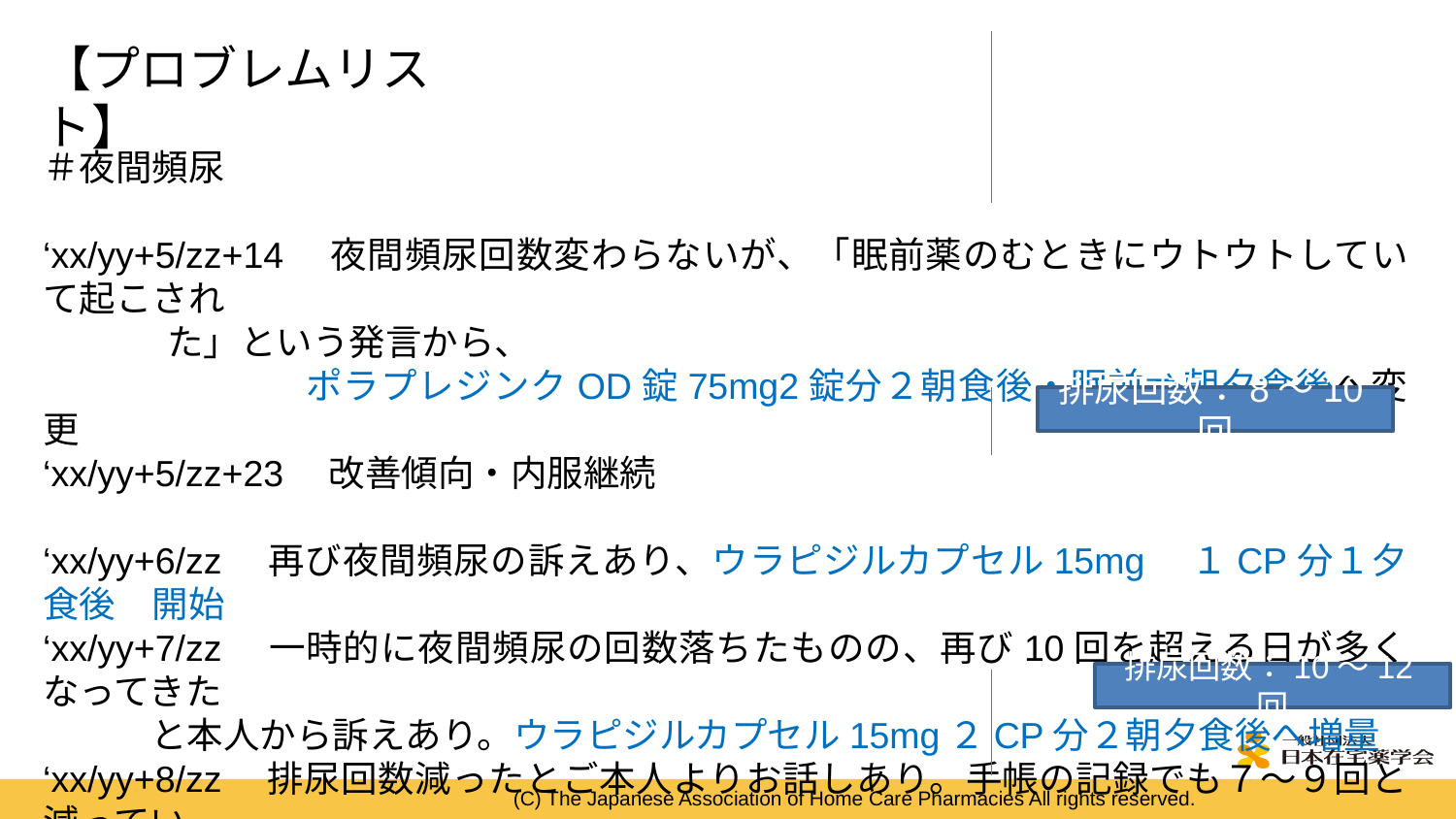

【プロブレムリスト】
＃夜間頻尿

‘xx/yy+5/zz+14　夜間頻尿回数変わらないが、「眠前薬のむときにウトウトしていて起こされ
              た」という発言から、
　　　　　　　ポラプレジンクOD錠75mg2錠分２朝食後・眠前⇒朝夕食後へ変更
‘xx/yy+5/zz+23　改善傾向・内服継続

‘xx/yy+6/zz　再び夜間頻尿の訴えあり、ウラピジルカプセル15mg　１CP分１夕食後　開始
‘xx/yy+7/zz　一時的に夜間頻尿の回数落ちたものの、再び10回を超える日が多くなってきた
            と本人から訴えあり。ウラピジルカプセル15mg２CP分２朝夕食後へ増量
‘xx/yy+8/zz　排尿回数減ったとご本人よりお話しあり。手帳の記録でも７～９回と減ってい
            た。
‘xx/yy+8/zz+21　その後また10回を超える日が多く困るとの相談あり。
ーーーー以上－－－－
排尿回数：8～10回
排尿回数：10～12回
(C) The Japanese Association of Home Care Pharmacies All rights reserved.